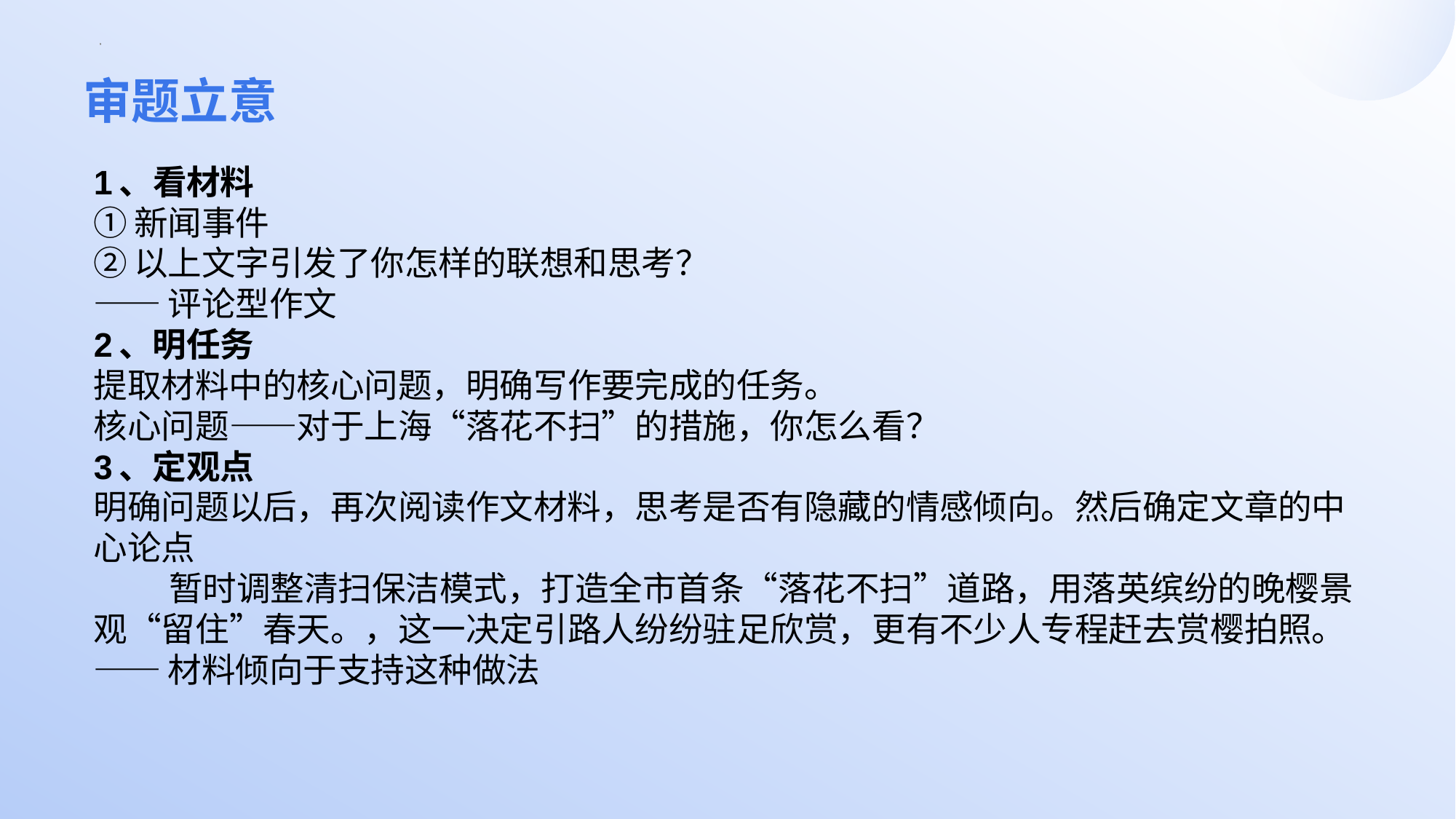

# 审题立意
1、看材料
①新闻事件
②以上文字引发了你怎样的联想和思考？
——评论型作文
2、明任务
提取材料中的核心问题，明确写作要完成的任务。
核心问题——对于上海“落花不扫”的措施，你怎么看？
3、定观点
明确问题以后，再次阅读作文材料，思考是否有隐藏的情感倾向。然后确定文章的中心论点
         暂时调整清扫保洁模式，打造全市首条“落花不扫”道路，用落英缤纷的晚樱景观“留住”春天。，这一决定引路人纷纷驻足欣赏，更有不少人专程赶去赏樱拍照。
——材料倾向于支持这种做法